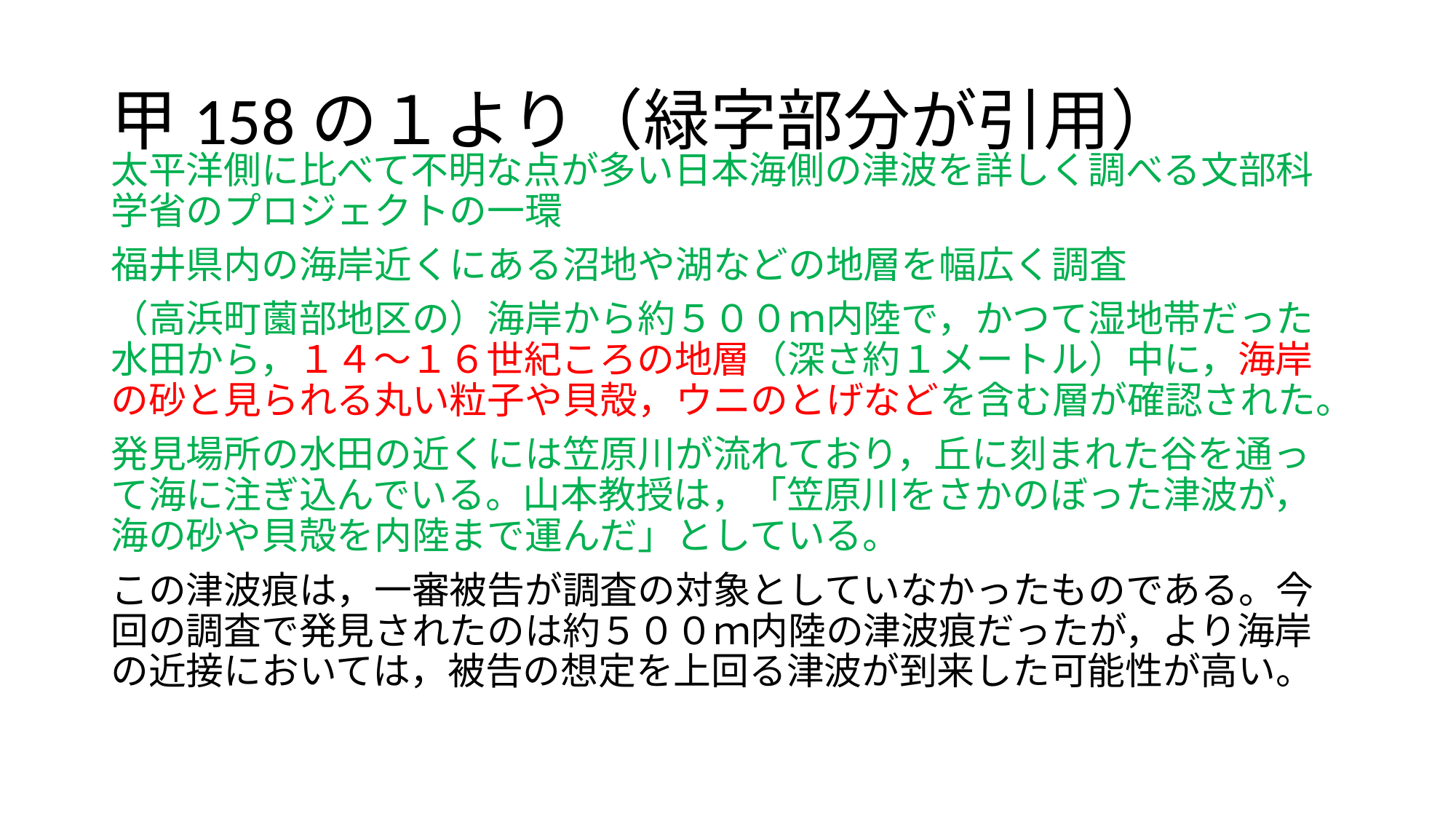

# 甲158の１より（緑字部分が引用）
太平洋側に比べて不明な点が多い日本海側の津波を詳しく調べる文部科学省のプロジェクトの一環
福井県内の海岸近くにある沼地や湖などの地層を幅広く調査
（高浜町薗部地区の）海岸から約５００ｍ内陸で，かつて湿地帯だった水田から，１４～１６世紀ころの地層（深さ約１メートル）中に，海岸の砂と見られる丸い粒子や貝殻，ウニのとげなどを含む層が確認された。
発見場所の水田の近くには笠原川が流れており，丘に刻まれた谷を通って海に注ぎ込んでいる。山本教授は，「笠原川をさかのぼった津波が，海の砂や貝殻を内陸まで運んだ」としている。
この津波痕は，一審被告が調査の対象としていなかったものである。今回の調査で発見されたのは約５００ｍ内陸の津波痕だったが，より海岸の近接においては，被告の想定を上回る津波が到来した可能性が高い。